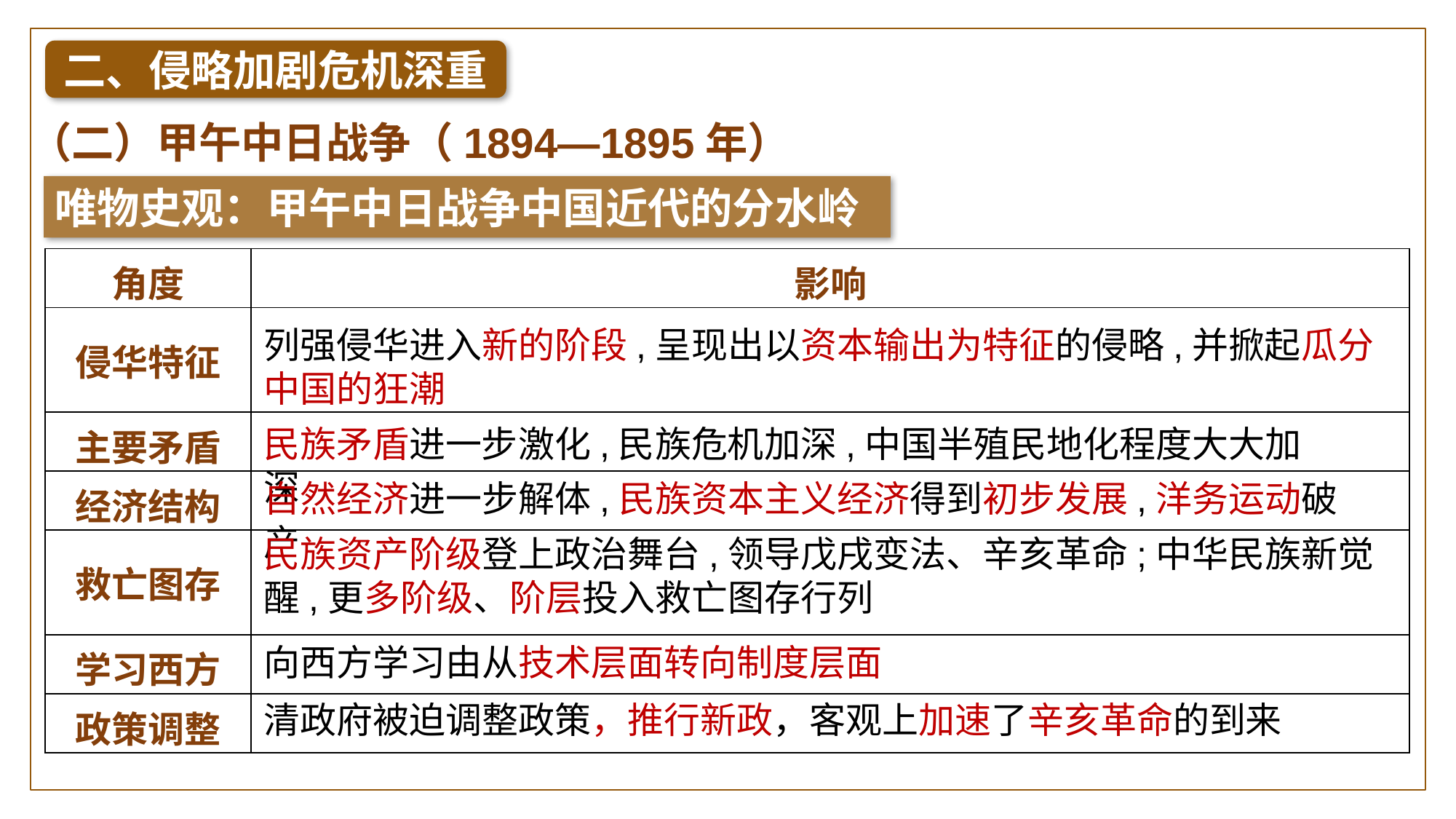

二、侵略加剧危机深重
（二）甲午中日战争（1894—1895年）
唯物史观：甲午中日战争中国近代的分水岭
| 角度 | 影响 |
| --- | --- |
| 侵华特征 |  |
| 主要矛盾 |  |
| 经济结构 |  |
| 救亡图存 |  |
| 学习西方 |  |
| 政策调整 |  |
列强侵华进入新的阶段,呈现出以资本输出为特征的侵略,并掀起瓜分中国的狂潮
民族矛盾进一步激化,民族危机加深,中国半殖民地化程度大大加深
自然经济进一步解体,民族资本主义经济得到初步发展,洋务运动破产
民族资产阶级登上政治舞台,领导戊戌变法、辛亥革命;中华民族新觉醒,更多阶级、阶层投入救亡图存行列
向西方学习由从技术层面转向制度层面
清政府被迫调整政策，推行新政，客观上加速了辛亥革命的到来